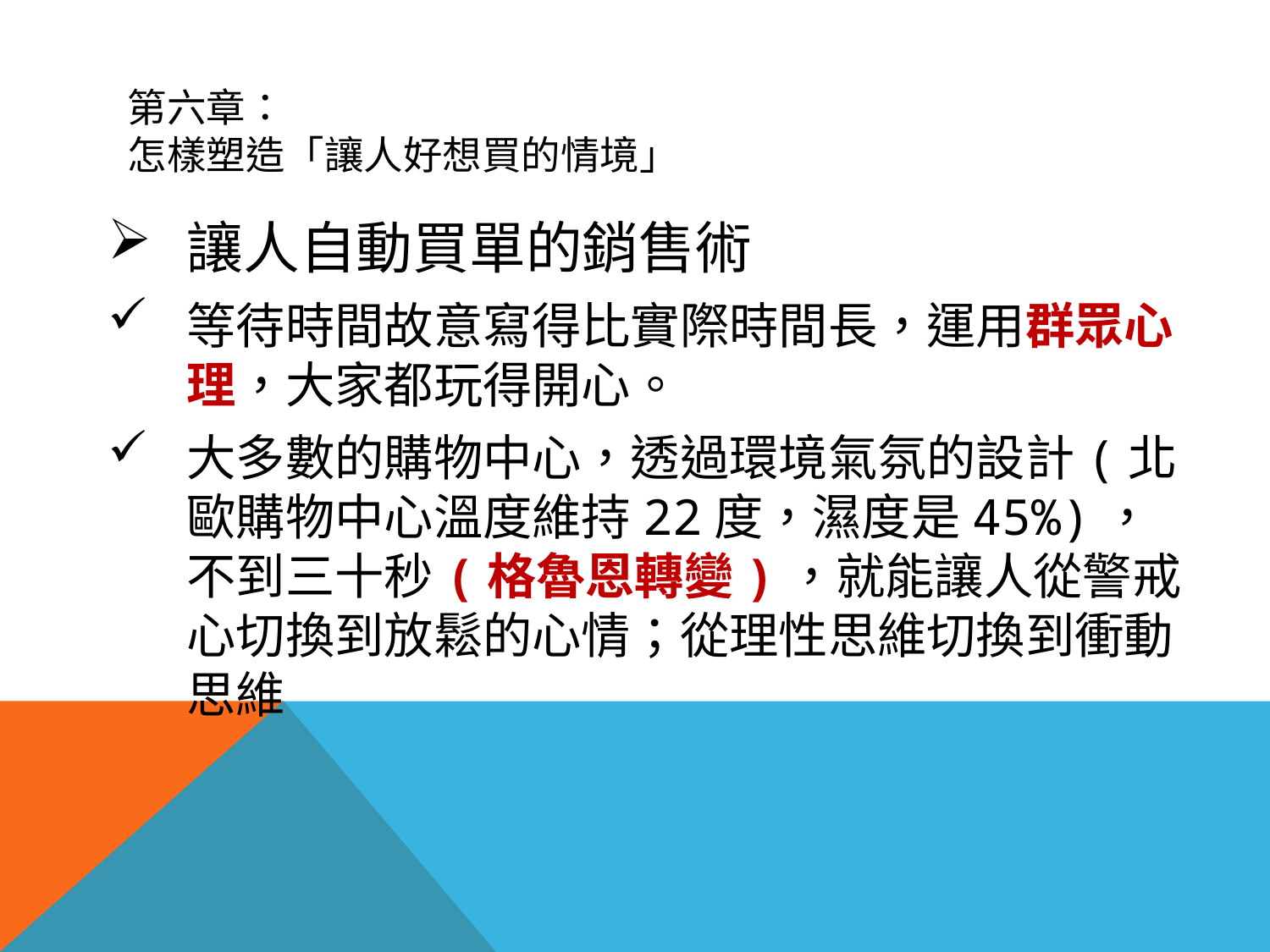

# 第六章： 怎樣塑造「讓人好想買的情境」
讓人自動買單的銷售術
等待時間故意寫得比實際時間長，運用群眾心理，大家都玩得開心。
大多數的購物中心，透過環境氣氛的設計(北歐購物中心溫度維持22度，濕度是45%)，不到三十秒(格魯恩轉變)，就能讓人從警戒心切換到放鬆的心情；從理性思維切換到衝動思維